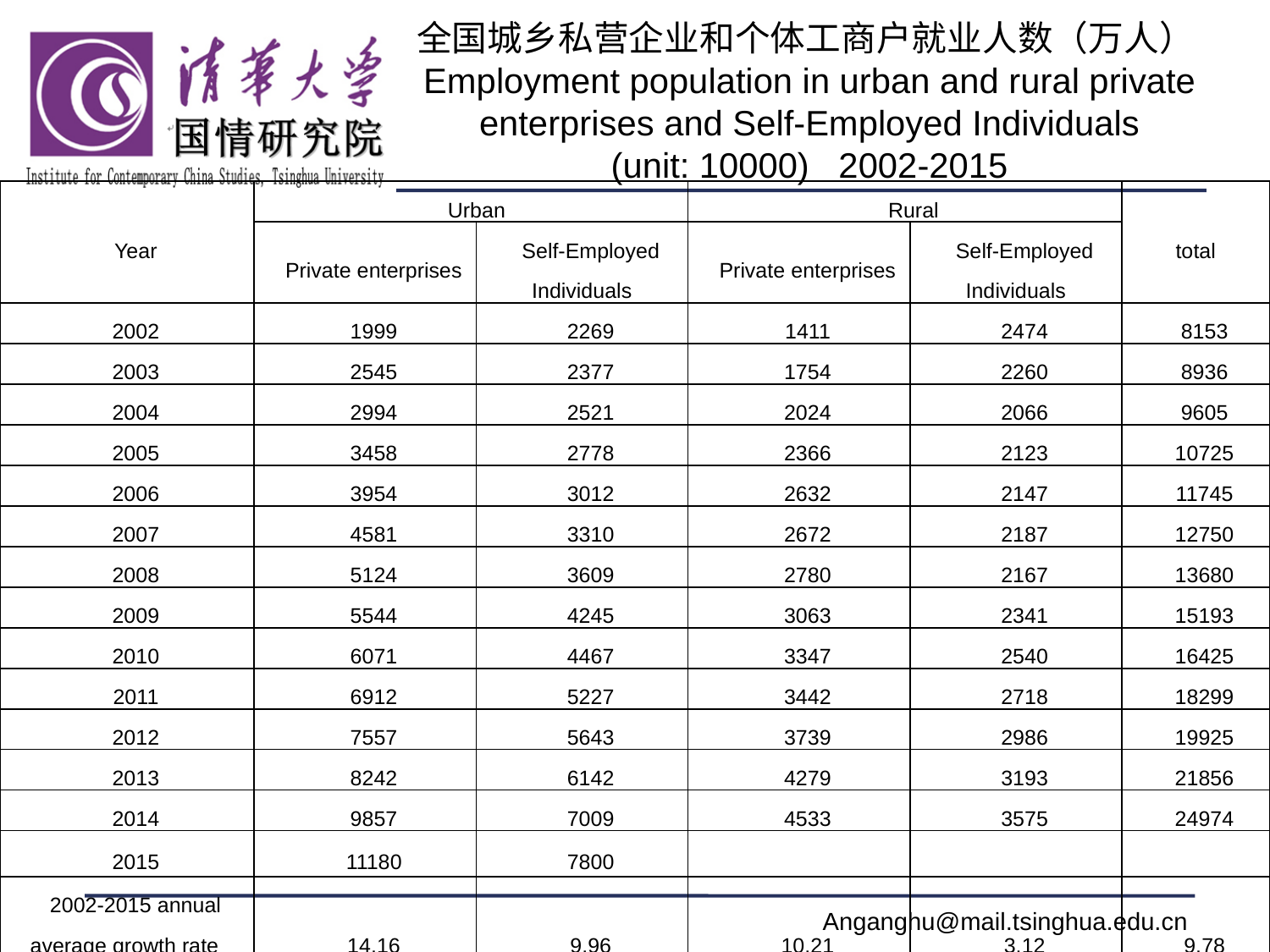

# 全国城乡私营企业和个体工商户就业人数（万人） Employment population in urban and rural private enterprises and Self-Employed Individuals (unit: 10000)   2002-2015
| Year | Urban |  | Rural |  | total |
| --- | --- | --- | --- | --- | --- |
|  | Private enterprises | Self-Employed Individuals | Private enterprises | Self-Employed Individuals |  |
| 2002 | 1999 | 2269 | 1411 | 2474 | 8153 |
| 2003 | 2545 | 2377 | 1754 | 2260 | 8936 |
| 2004 | 2994 | 2521 | 2024 | 2066 | 9605 |
| 2005 | 3458 | 2778 | 2366 | 2123 | 10725 |
| 2006 | 3954 | 3012 | 2632 | 2147 | 11745 |
| 2007 | 4581 | 3310 | 2672 | 2187 | 12750 |
| 2008 | 5124 | 3609 | 2780 | 2167 | 13680 |
| 2009 | 5544 | 4245 | 3063 | 2341 | 15193 |
| 2010 | 6071 | 4467 | 3347 | 2540 | 16425 |
| 2011 | 6912 | 5227 | 3442 | 2718 | 18299 |
| 2012 | 7557 | 5643 | 3739 | 2986 | 19925 |
| 2013 | 8242 | 6142 | 4279 | 3193 | 21856 |
| 2014 | 9857 | 7009 | 4533 | 3575 | 24974 |
| 2015 | 11180 | 7800 |  |  |  |
| 2002-2015 annual average growth rate（%） | 14.16 | 9.96 | 10.21 | 3.12 | 9.78 |